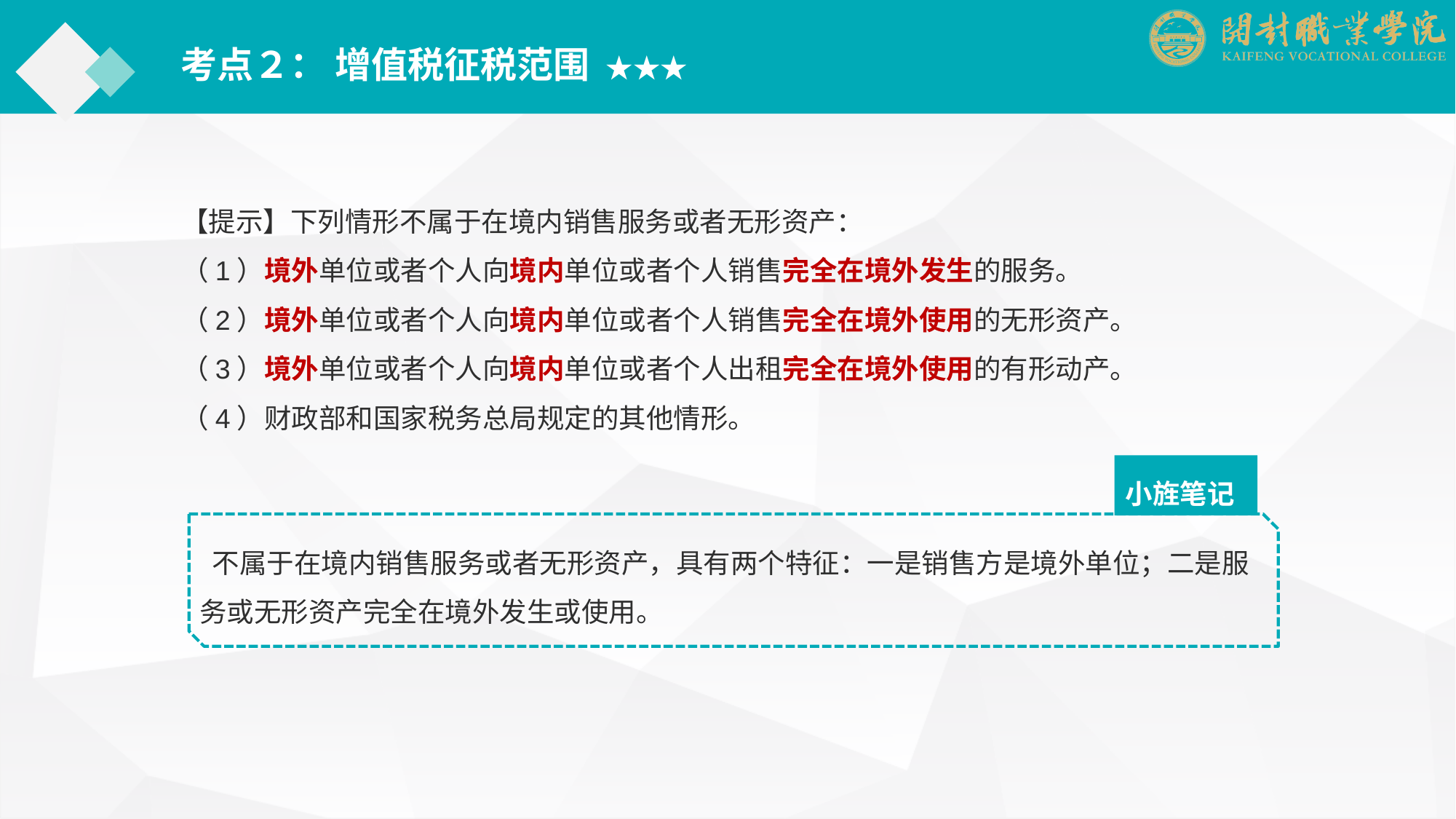

考点２： 增值税征税范围  ★★★
【提示】下列情形不属于在境内销售服务或者无形资产：
（1）境外单位或者个人向境内单位或者个人销售完全在境外发生的服务。
（2）境外单位或者个人向境内单位或者个人销售完全在境外使用的无形资产。
（3）境外单位或者个人向境内单位或者个人出租完全在境外使用的有形动产。
（4）财政部和国家税务总局规定的其他情形。
小旌笔记

 不属于在境内销售服务或者无形资产，具有两个特征：一是销售方是境外单位；二是服务或无形资产完全在境外发生或使用。